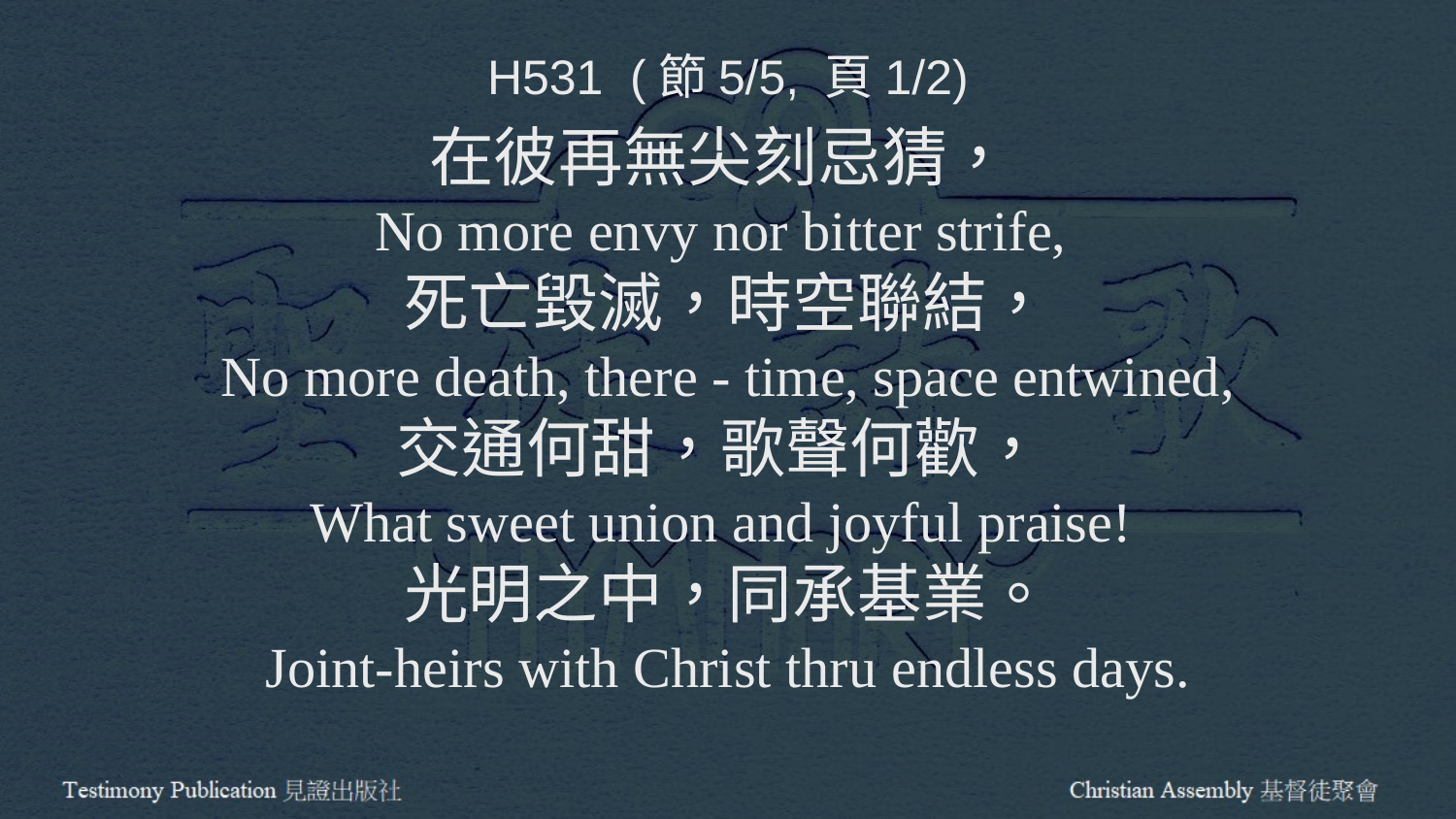

H531  (節5/5, 頁1/2)
在彼再無尖刻忌猜，
No more envy nor bitter strife,
死亡毀滅，時空聯結，
No more death, there - time, space entwined,
交通何甜，歌聲何歡，
What sweet union and joyful praise!
光明之中，同承基業。
Joint-heirs with Christ thru endless days.